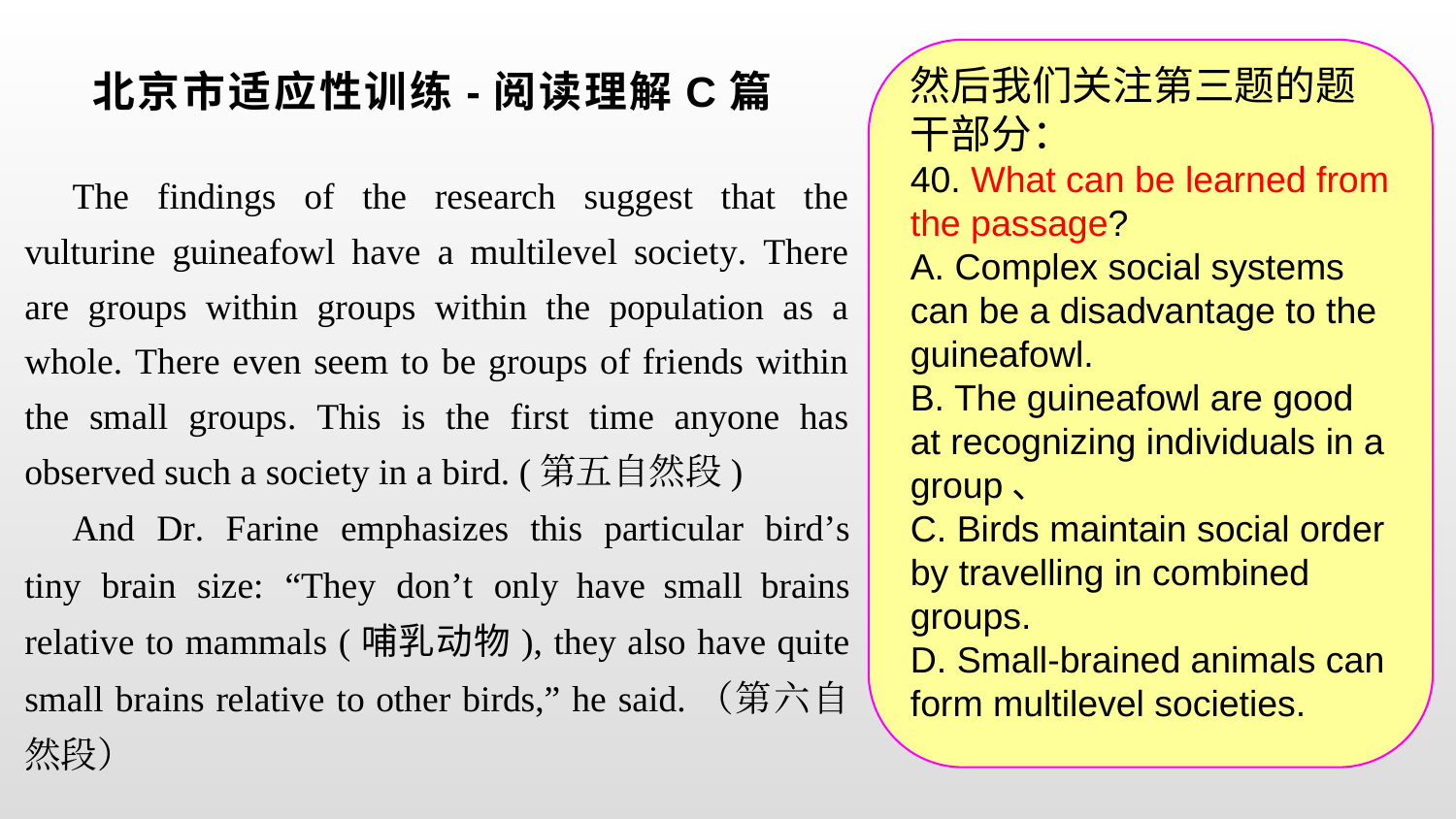

然后我们关注第三题的题干部分：
40. What can be learned from the passage?
A. Complex social systems can be a disadvantage to the guineafowl.
B. The guineafowl are good at recognizing individuals in a group、
C. Birds maintain social order by travelling in combined groups.
D. Small-brained animals can form multilevel societies.

# 北京市适应性训练-阅读理解C篇
The findings of the research suggest that the vulturine guineafowl have a multilevel society. There are groups within groups within the population as a whole. There even seem to be groups of friends within the small groups. This is the first time anyone has observed such a society in a bird. (第五自然段)
And Dr. Farine emphasizes this particular bird’s tiny brain size: “They don’t only have small brains relative to mammals (哺乳动物), they also have quite small brains relative to other birds,” he said.（第六自然段）